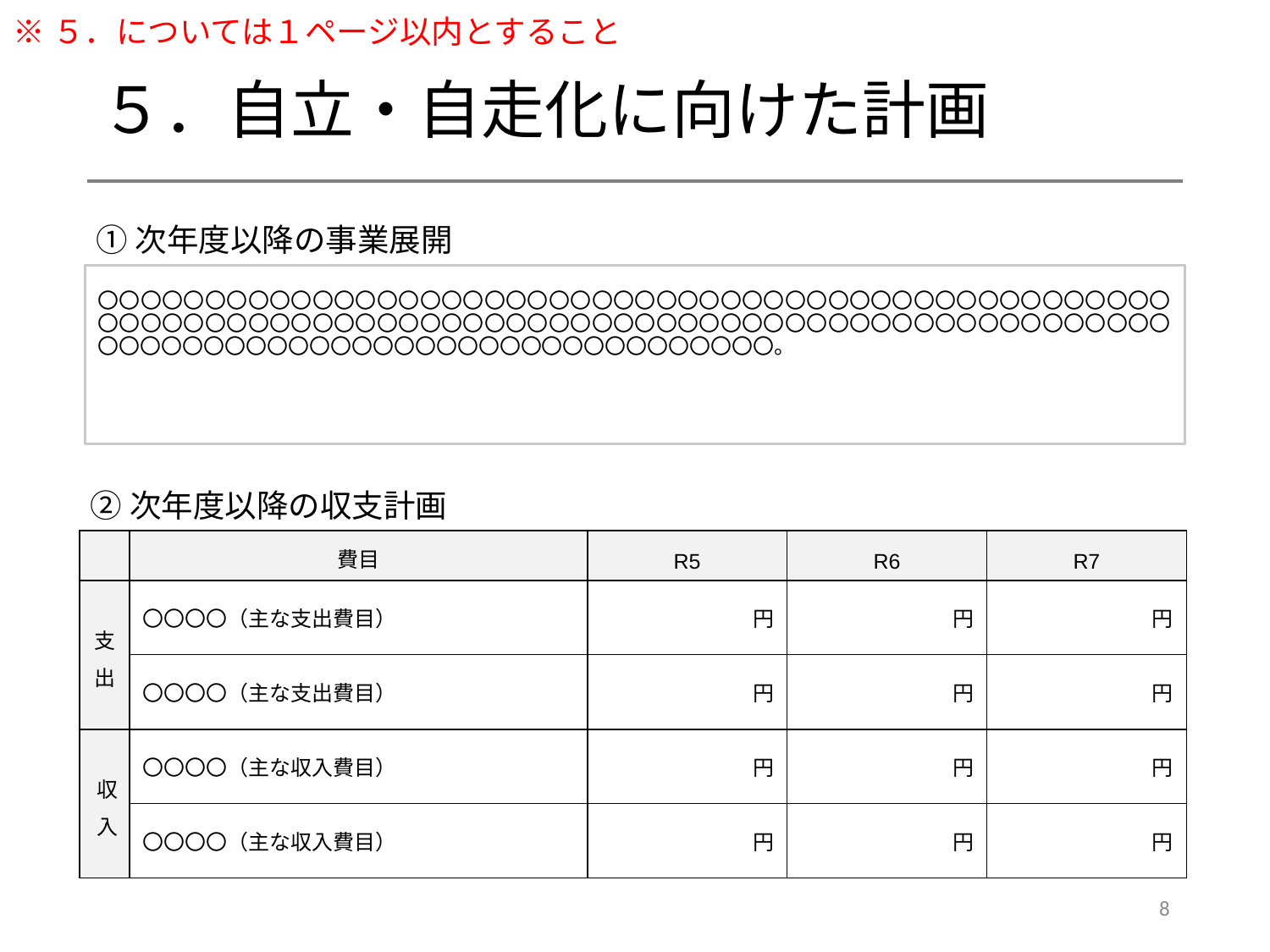

※５．については１ページ以内とすること
# ５．自立・自走化に向けた計画
①次年度以降の事業展開
〇〇〇〇〇〇〇〇〇〇〇〇〇〇〇〇〇〇〇〇〇〇〇〇〇〇〇〇〇〇〇〇〇〇〇〇〇〇〇〇〇〇〇〇〇〇〇〇〇〇〇〇〇〇〇〇〇〇〇〇〇〇〇〇〇〇〇〇〇〇〇〇〇〇〇〇〇〇〇〇〇〇〇〇〇〇〇〇〇〇〇〇〇〇〇〇〇〇〇〇〇〇〇〇〇〇〇〇〇〇〇〇〇〇〇〇〇〇〇〇〇〇〇〇〇〇〇〇〇〇〇〇。
②次年度以降の収支計画
|  | 費目 | R5 | R6 | R7 |
| --- | --- | --- | --- | --- |
| 支出 | 〇〇〇〇（主な支出費目） | 円 | 円 | 円 |
|  | 〇〇〇〇（主な支出費目） | 円 | 円 | 円 |
| 収入 | 〇〇〇〇（主な収入費目） | 円 | 円 | 円 |
|  | 〇〇〇〇（主な収入費目） | 円 | 円 | 円 |
8